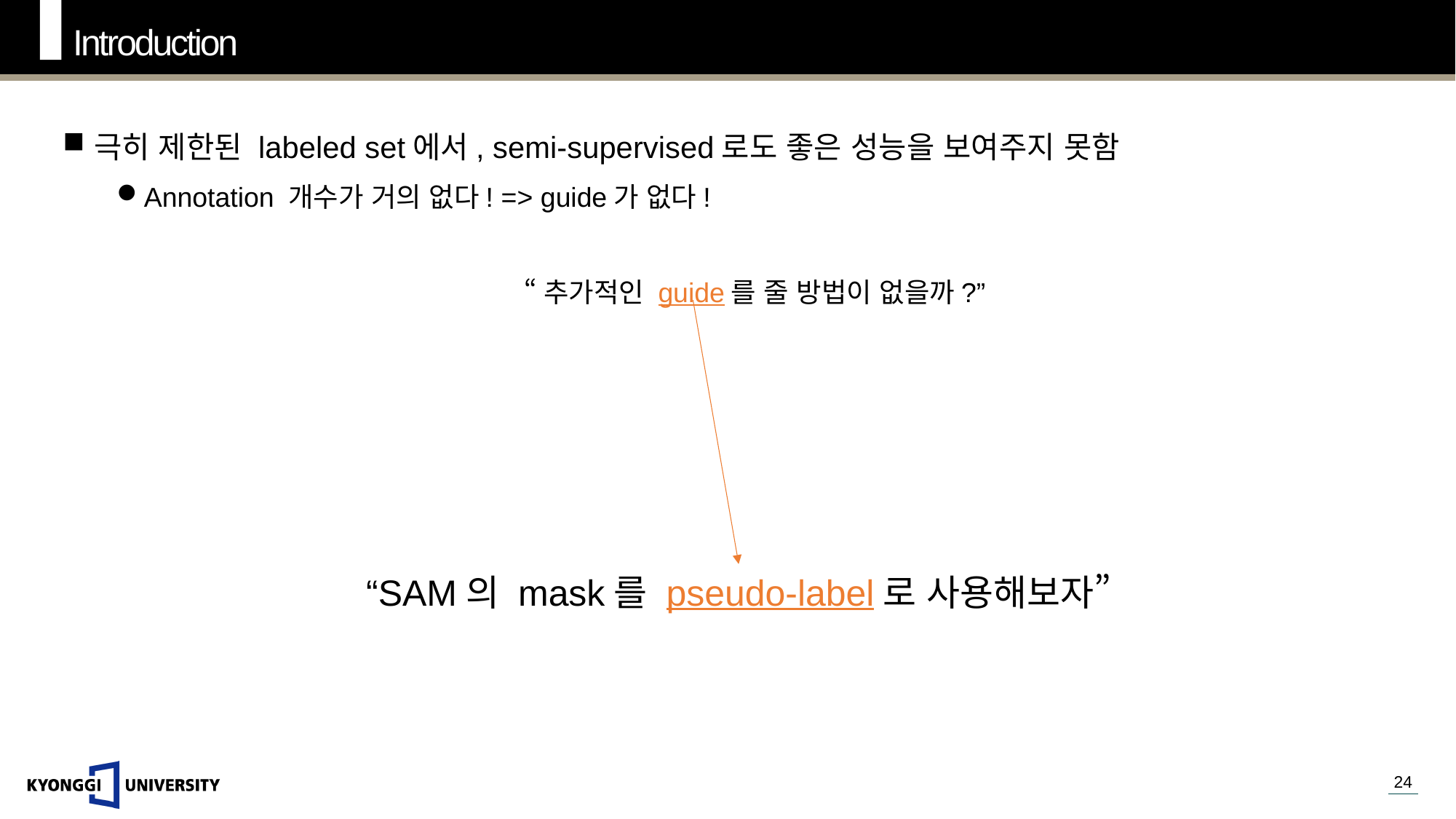

Introduction
극히 제한된 labeled set에서, semi-supervised로도 좋은 성능을 보여주지 못함
Annotation 개수가 거의 없다! => guide가 없다!

“추가적인 guide를 줄 방법이 없을까?”

“SAM의 mask를 pseudo-label로 사용해보자”